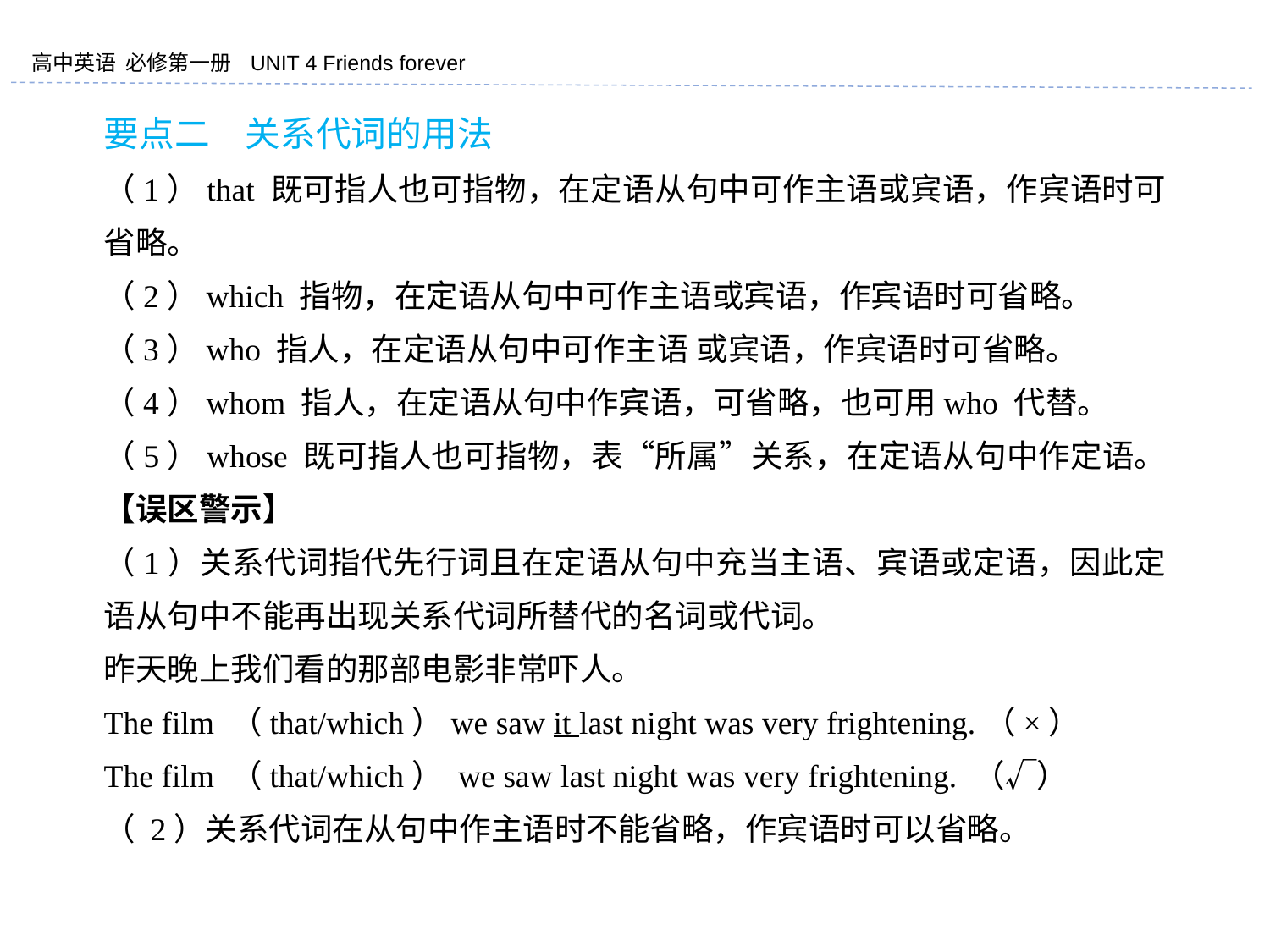

要点二　关系代词的用法
（1）that 既可指人也可指物，在定语从句中可作主语或宾语，作宾语时可省略。
（2）which 指物，在定语从句中可作主语或宾语，作宾语时可省略。
（3）who 指人，在定语从句中可作主语 或宾语，作宾语时可省略。
（4）whom 指人，在定语从句中作宾语，可省略，也可用who 代替。
（5）whose 既可指人也可指物，表“所属”关系，在定语从句中作定语。 【误区警示】
（1）关系代词指代先行词且在定语从句中充当主语、宾语或定语，因此定语从句中不能再出现关系代词所替代的名词或代词。
昨天晚上我们看的那部电影非常吓人。
The film （that/which）we saw it last night was very frightening.（×）
The film （that/which） we saw last night was very frightening. （√）
（ 2）关系代词在从句中作主语时不能省略，作宾语时可以省略。